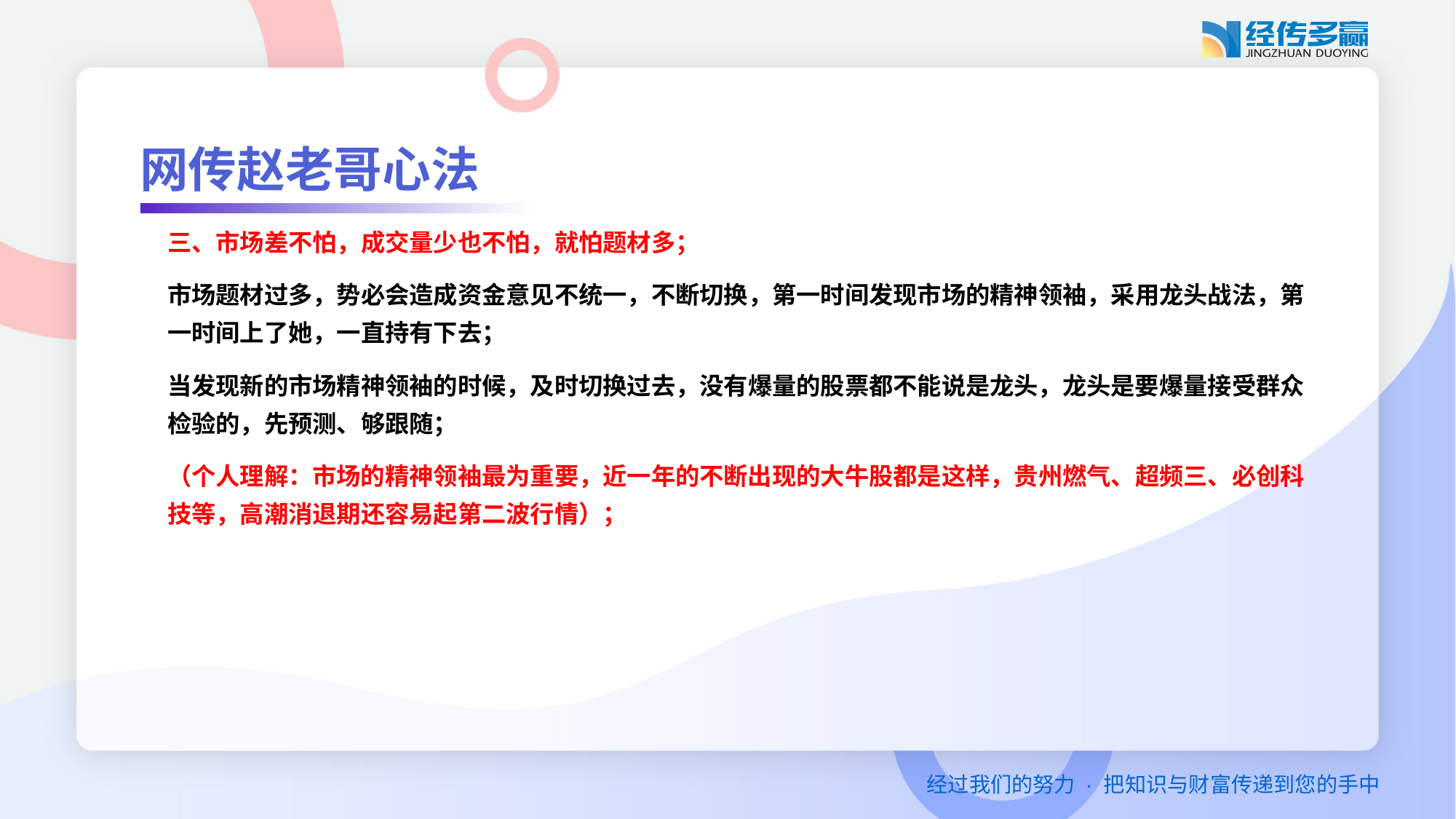

网传赵老哥心法

三、市场差不怕，成交量少也不怕，就怕题材多；
市场题材过多，势必会造成资金意见不统一，不断切换，第一时间发现市场的精神领袖，采用龙头战法，第一时间上了她，一直持有下去；
当发现新的市场精神领袖的时候，及时切换过去，没有爆量的股票都不能说是龙头，龙头是要爆量接受群众检验的，先预测、够跟随；
（个人理解：市场的精神领袖最为重要，近一年的不断出现的大牛股都是这样，贵州燃气、超频三、必创科技等，高潮消退期还容易起第二波行情）；